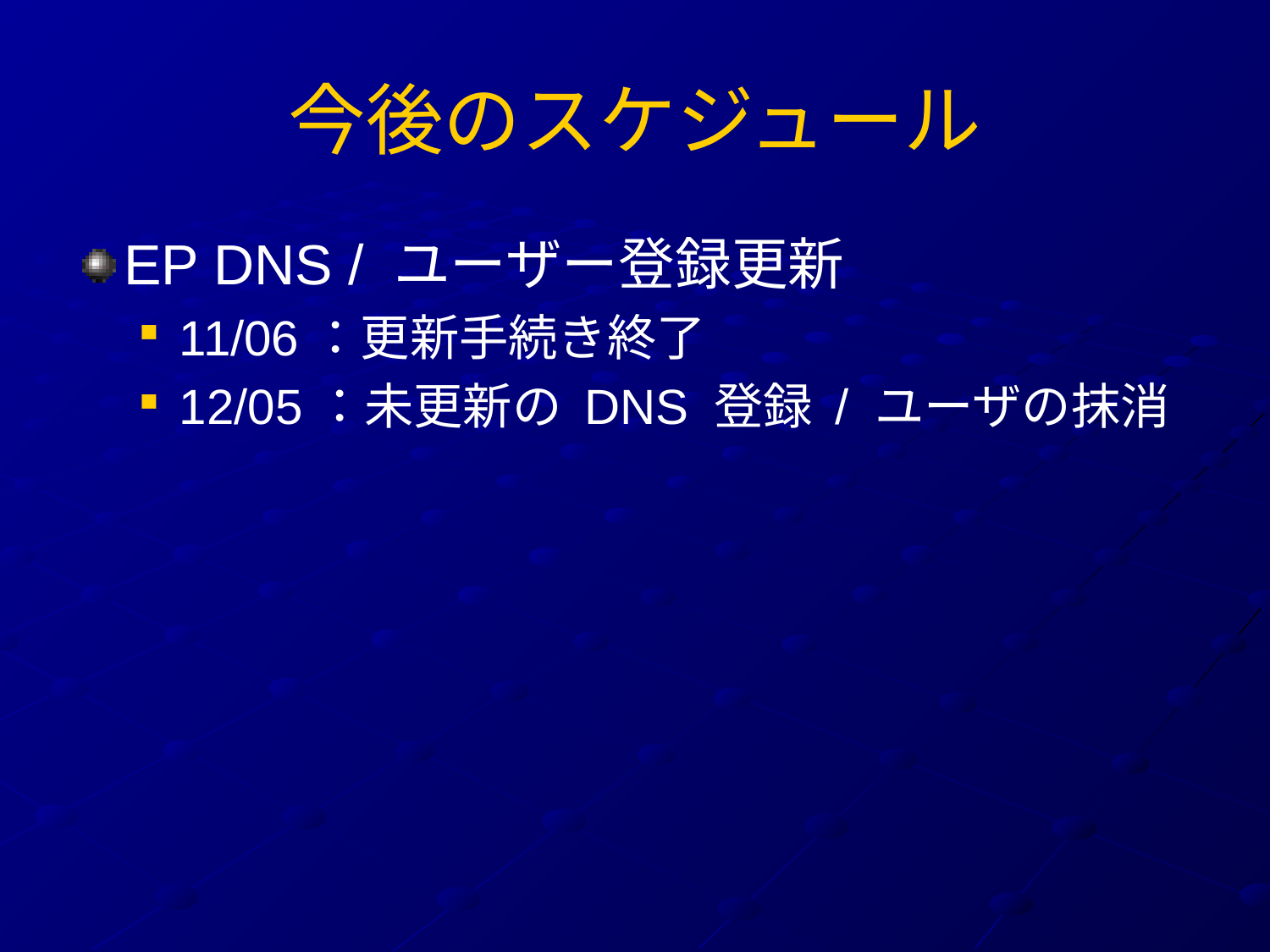

# 今後のスケジュール
EP DNS / ユーザー登録更新
11/06：更新手続き終了
12/05：未更新の DNS 登録 / ユーザの抹消